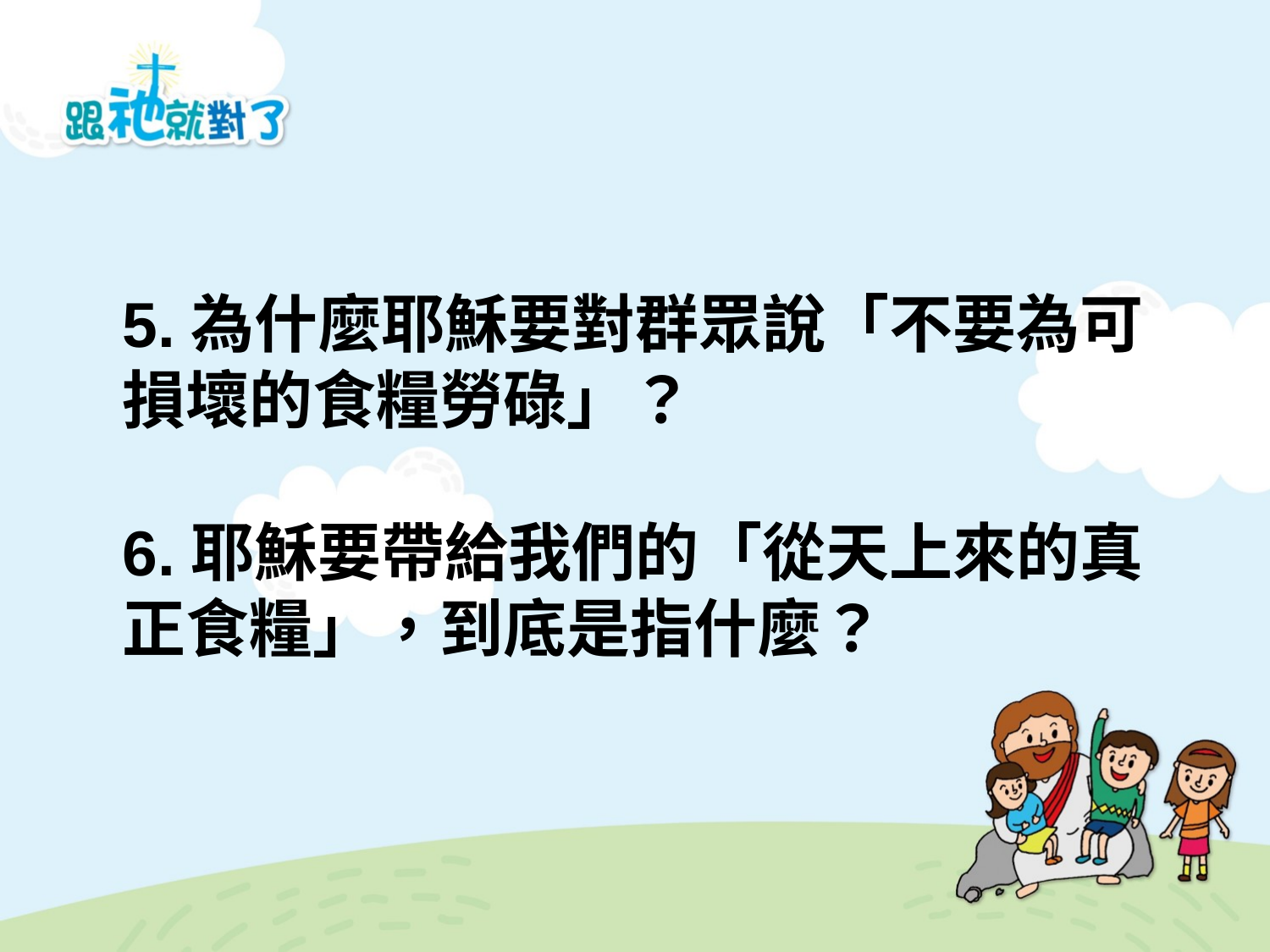

5.為什麼耶穌要對群眾說「不要為可損壞的食糧勞碌」？

6.耶穌要帶給我們的「從天上來的真正食糧」，到底是指什麼？